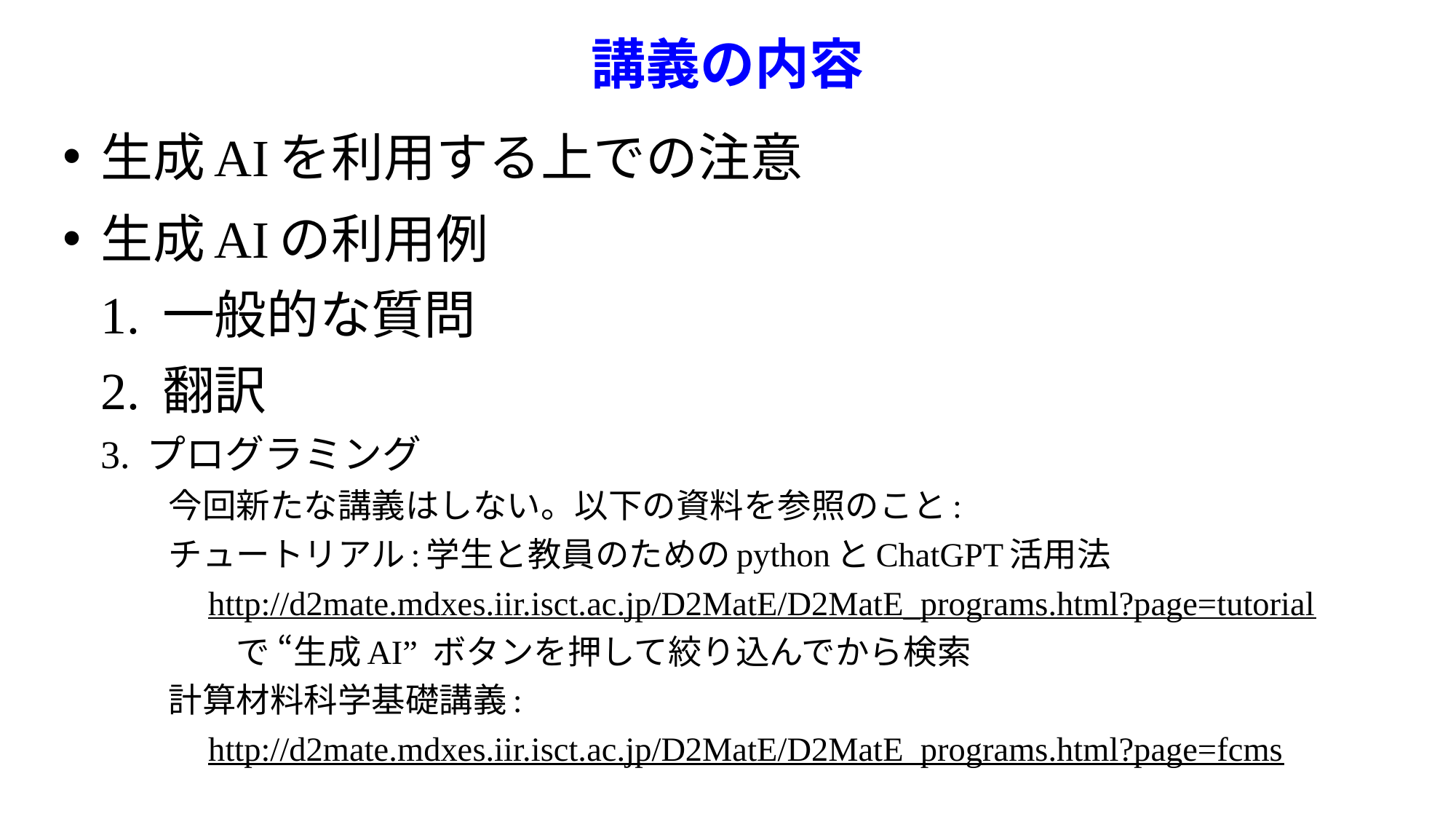

# 講義の内容
生成AIを利用する上での注意
生成AIの利用例
1. 一般的な質問
2. 翻訳
3. プログラミング
　　今回新たな講義はしない。以下の資料を参照のこと:
　　チュートリアル:学生と教員のためのpythonとChatGPT活用法
　　　http://d2mate.mdxes.iir.isct.ac.jp/D2MatE/D2MatE_programs.html?page=tutorial
　　　　で “生成AI” ボタンを押して絞り込んでから検索
　　計算材料科学基礎講義: 　　
　　　http://d2mate.mdxes.iir.isct.ac.jp/D2MatE/D2MatE_programs.html?page=fcms